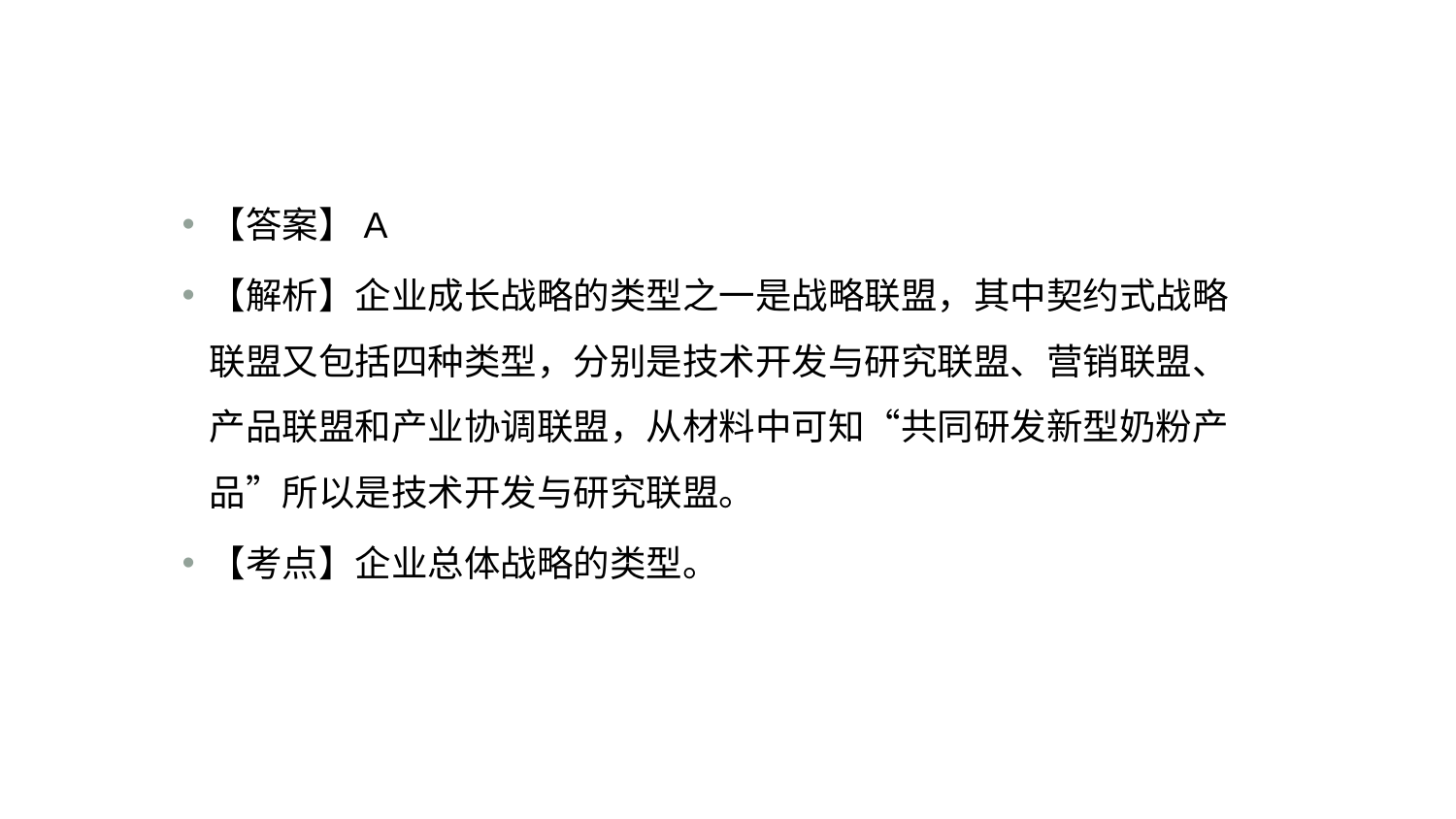

#
【答案】A
【解析】企业成长战略的类型之一是战略联盟，其中契约式战略联盟又包括四种类型，分别是技术开发与研究联盟、营销联盟、产品联盟和产业协调联盟，从材料中可知“共同研发新型奶粉产品”所以是技术开发与研究联盟。
【考点】企业总体战略的类型。